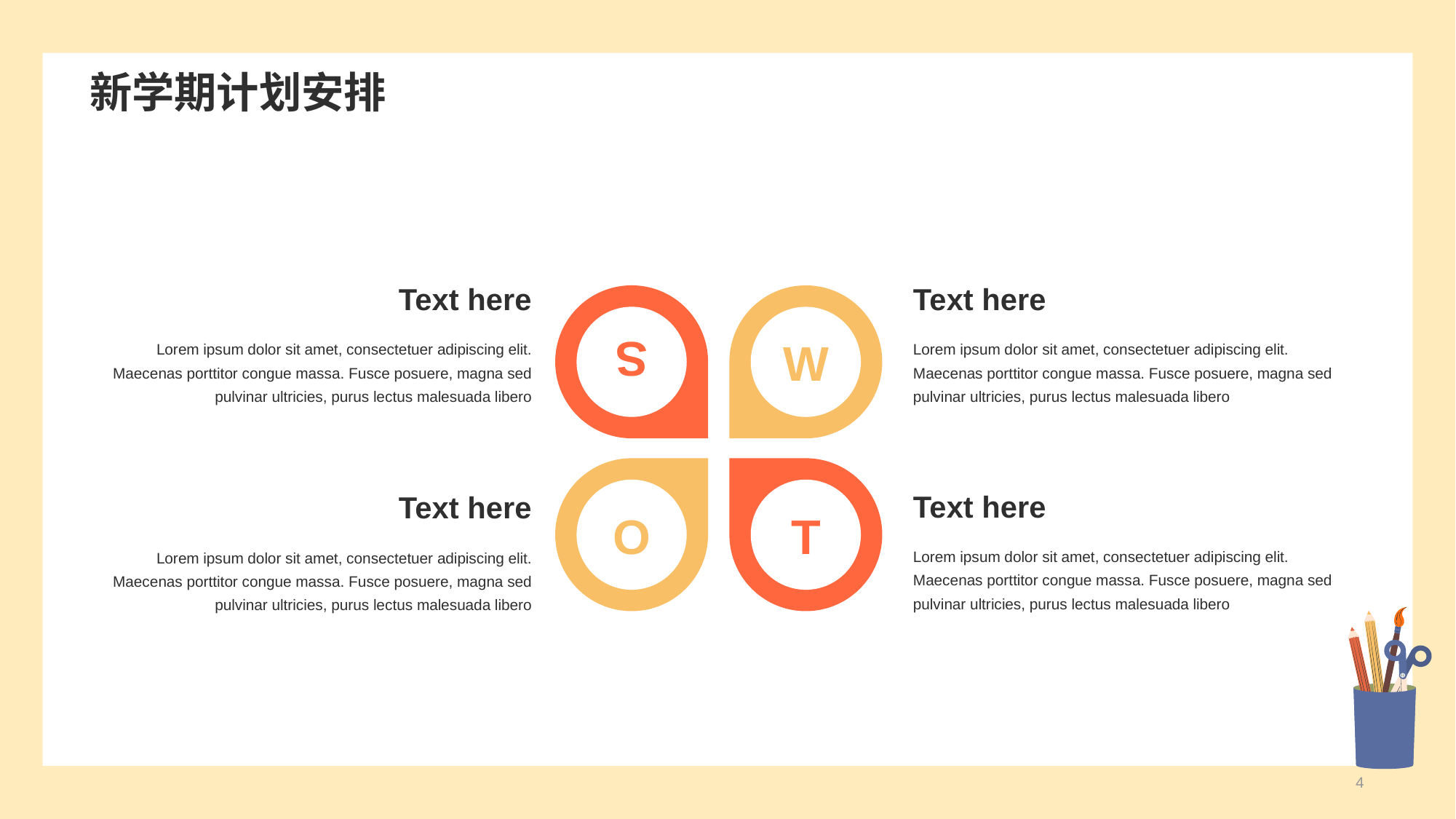

# 新学期计划安排
Text here
Lorem ipsum dolor sit amet, consectetuer adipiscing elit. Maecenas porttitor congue massa. Fusce posuere, magna sed pulvinar ultricies, purus lectus malesuada libero
Text here
Lorem ipsum dolor sit amet, consectetuer adipiscing elit. Maecenas porttitor congue massa. Fusce posuere, magna sed pulvinar ultricies, purus lectus malesuada libero

S

W

O

T
Text here
Lorem ipsum dolor sit amet, consectetuer adipiscing elit. Maecenas porttitor congue massa. Fusce posuere, magna sed pulvinar ultricies, purus lectus malesuada libero
Text here
Lorem ipsum dolor sit amet, consectetuer adipiscing elit. Maecenas porttitor congue massa. Fusce posuere, magna sed pulvinar ultricies, purus lectus malesuada libero
4